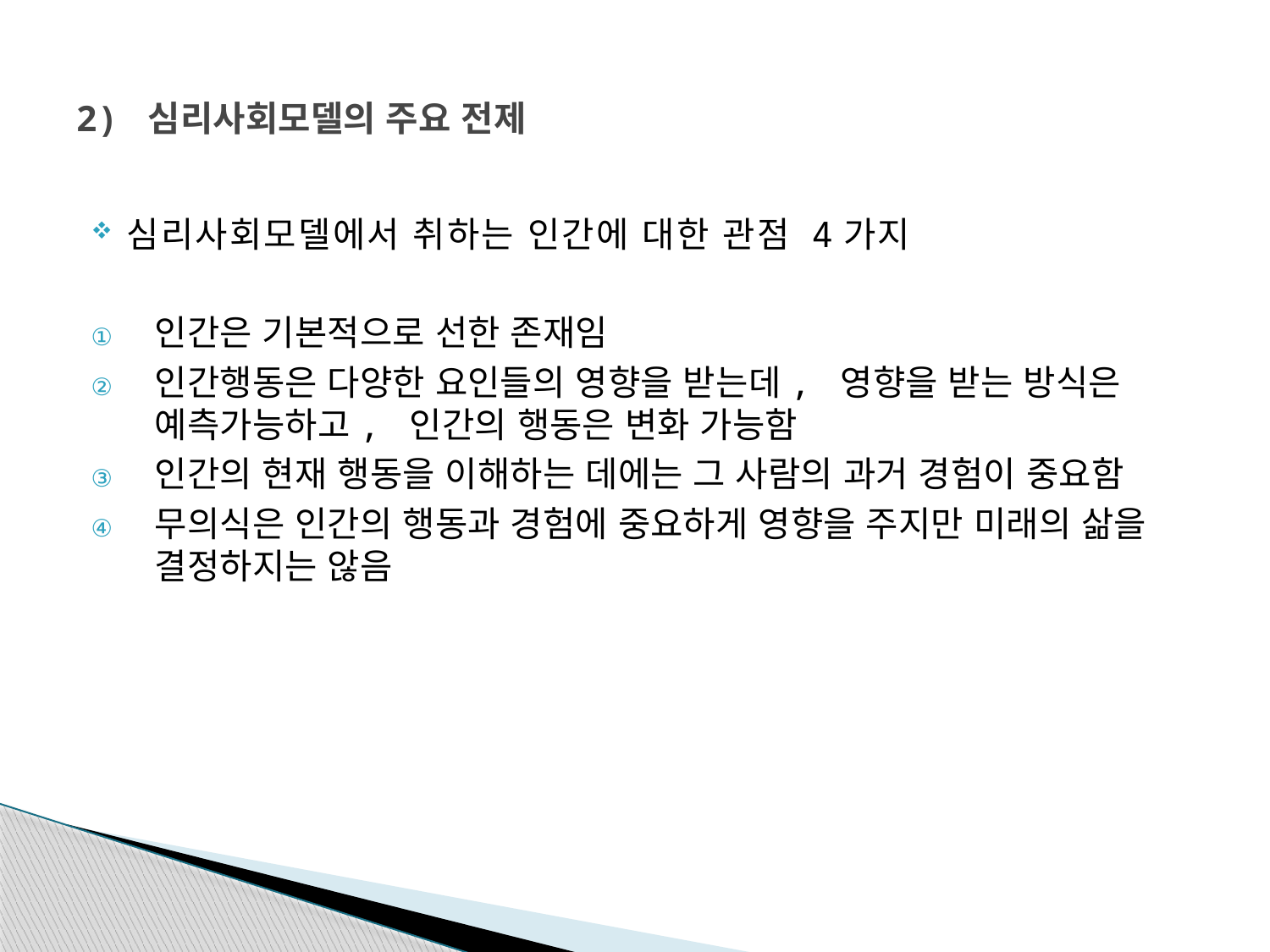

# 2) 심리사회모델의 주요 전제
심리사회모델에서 취하는 인간에 대한 관점 4가지

인간은 기본적으로 선한 존재임
인간행동은 다양한 요인들의 영향을 받는데, 영향을 받는 방식은 예측가능하고, 인간의 행동은 변화 가능함
인간의 현재 행동을 이해하는 데에는 그 사람의 과거 경험이 중요함
무의식은 인간의 행동과 경험에 중요하게 영향을 주지만 미래의 삶을 결정하지는 않음